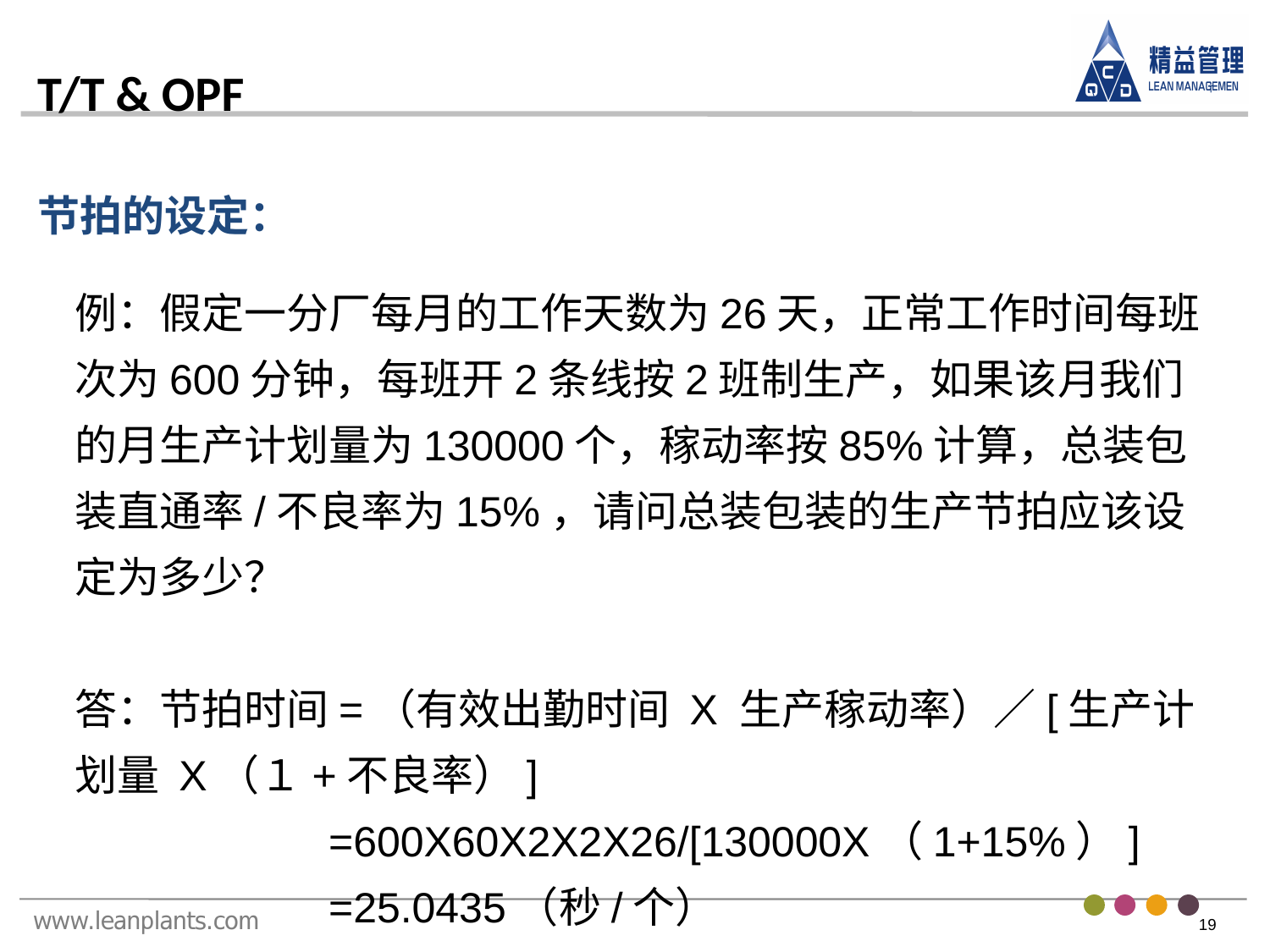

节拍的设定：
例：假定一分厂每月的工作天数为26天，正常工作时间每班次为600分钟，每班开2条线按2班制生产，如果该月我们的月生产计划量为130000个，稼动率按85%计算，总装包装直通率/不良率为15%，请问总装包装的生产节拍应该设定为多少？

答：节拍时间=（有效出勤时间 X 生产稼动率）／[生产计划量 X（１+不良率）]
		=600X60X2X2X26/[130000X（1+15%）]
		=25.0435（秒/个）